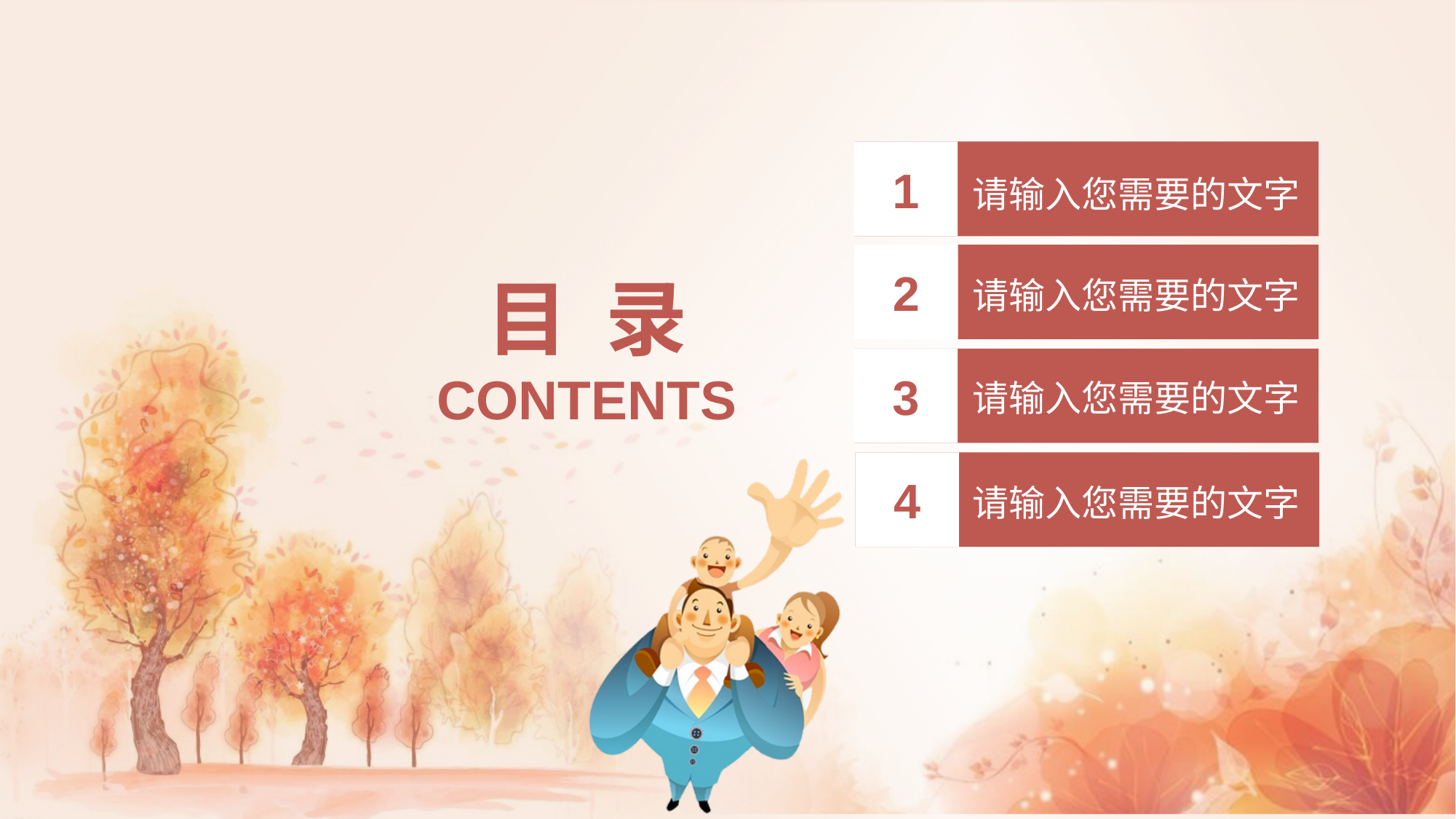

1

请输入您需要的文字
2

目  录
CONTENTS
请输入您需要的文字
3

请输入您需要的文字

4
请输入您需要的文字